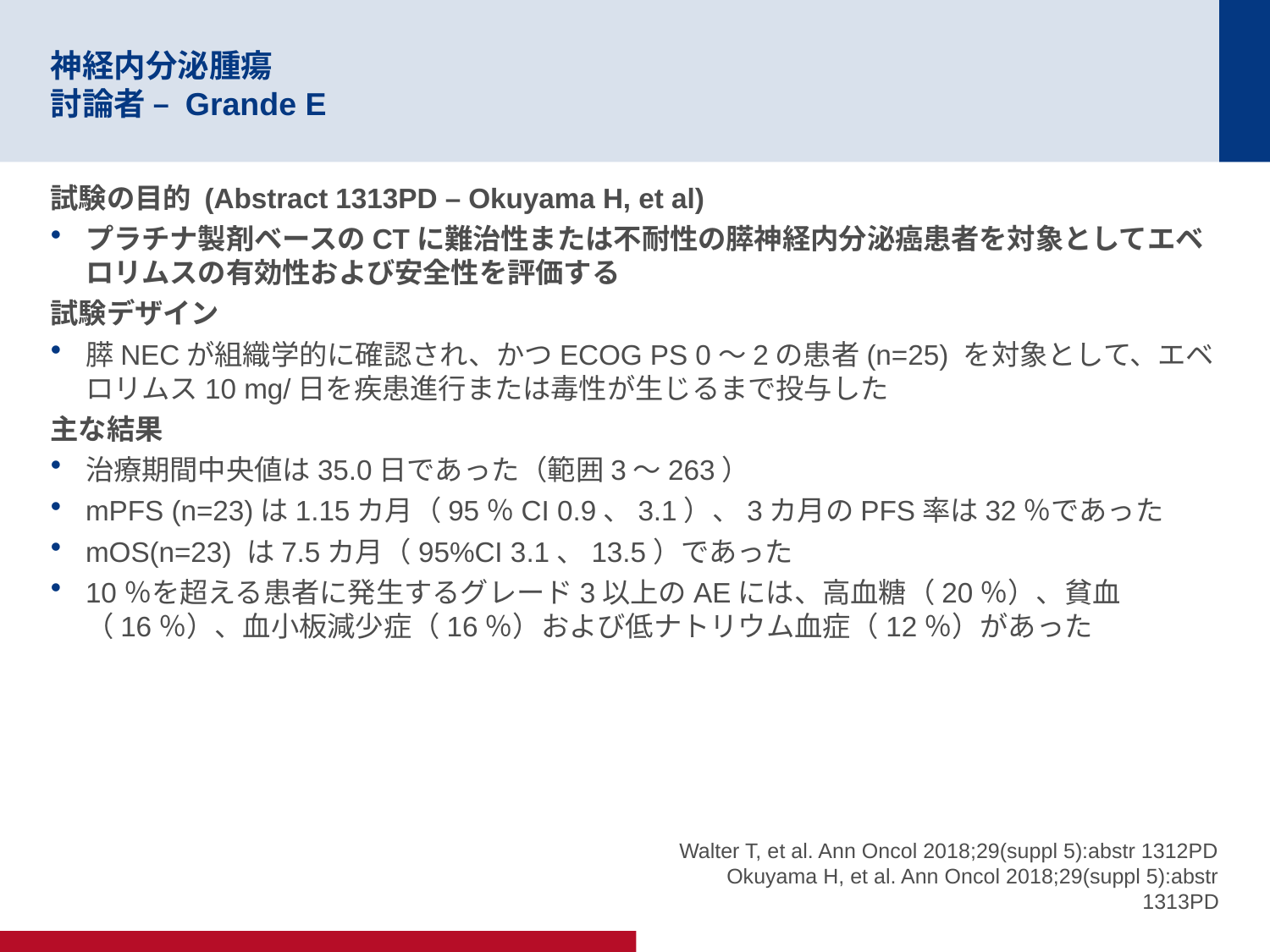

# 神経内分泌腫瘍 討論者 – Grande E
試験の目的 (Abstract 1313PD – Okuyama H, et al)
プラチナ製剤ベースのCTに難治性または不耐性の膵神経内分泌癌患者を対象としてエベロリムスの有効性および安全性を評価する
試験デザイン
膵NECが組織学的に確認され、かつECOG PS 0～2の患者(n=25) を対象として、エベロリムス10 mg/日を疾患進行または毒性が生じるまで投与した
主な結果
治療期間中央値は35.0日であった（範囲3～263）
mPFS (n=23)は1.15カ月（95％CI 0.9、3.1）、3カ月のPFS率は32％であった
mOS(n=23) は7.5カ月（95%CI 3.1、13.5）であった
10％を超える患者に発生するグレード3以上のAEには、高血糖（20％）、貧血（16％）、血小板減少症（16％）および低ナトリウム血症（12％）があった
Walter T, et al. Ann Oncol 2018;29(suppl 5):abstr 1312PD
Okuyama H, et al. Ann Oncol 2018;29(suppl 5):abstr 1313PD